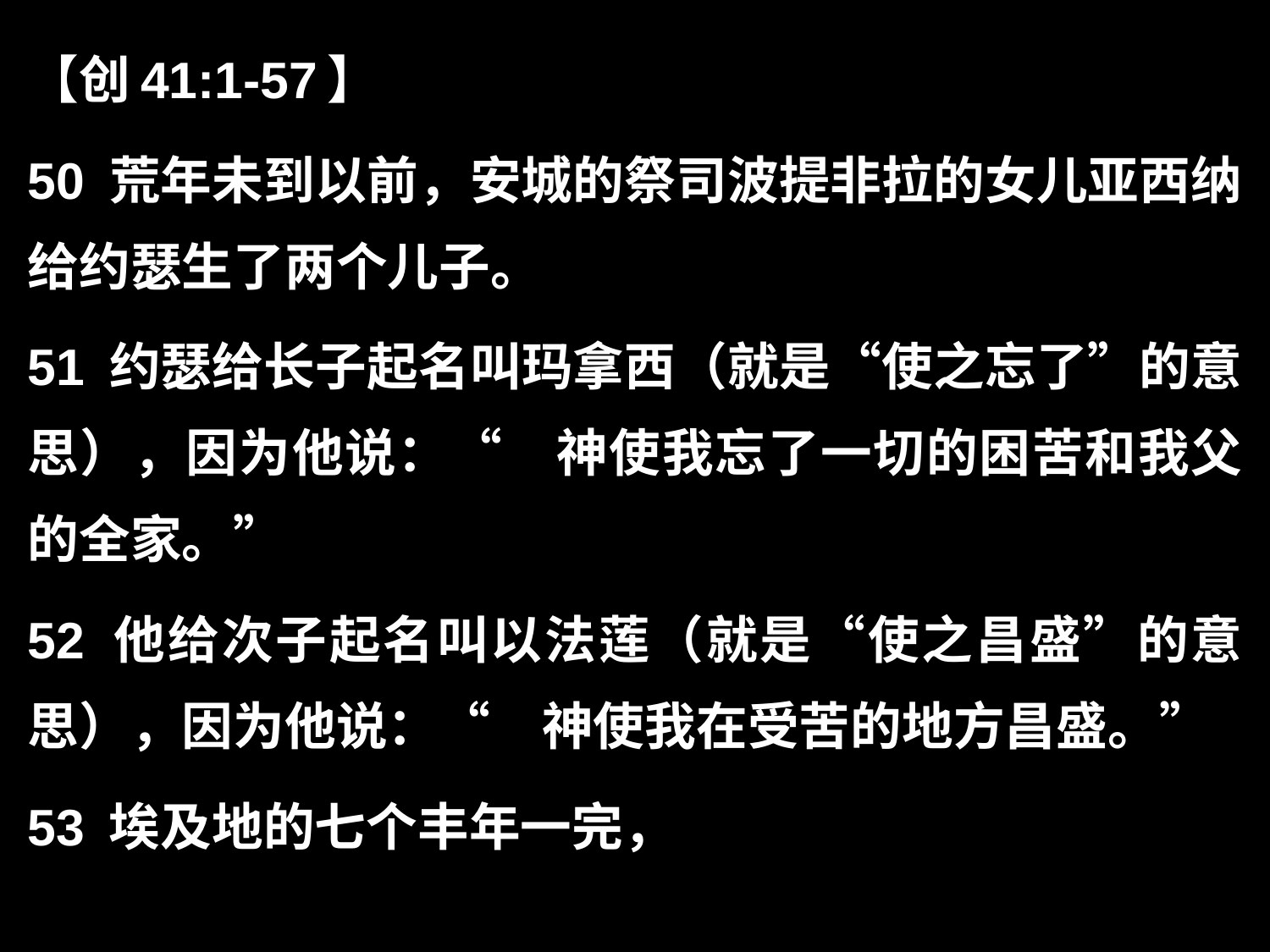

【创41:1-57】
50 荒年未到以前，安城的祭司波提非拉的女儿亚西纳给约瑟生了两个儿子。
51 约瑟给长子起名叫玛拿西（就是“使之忘了”的意思），因为他说：“　神使我忘了一切的困苦和我父的全家。”
52 他给次子起名叫以法莲（就是“使之昌盛”的意思），因为他说：“　神使我在受苦的地方昌盛。”
53 埃及地的七个丰年一完，